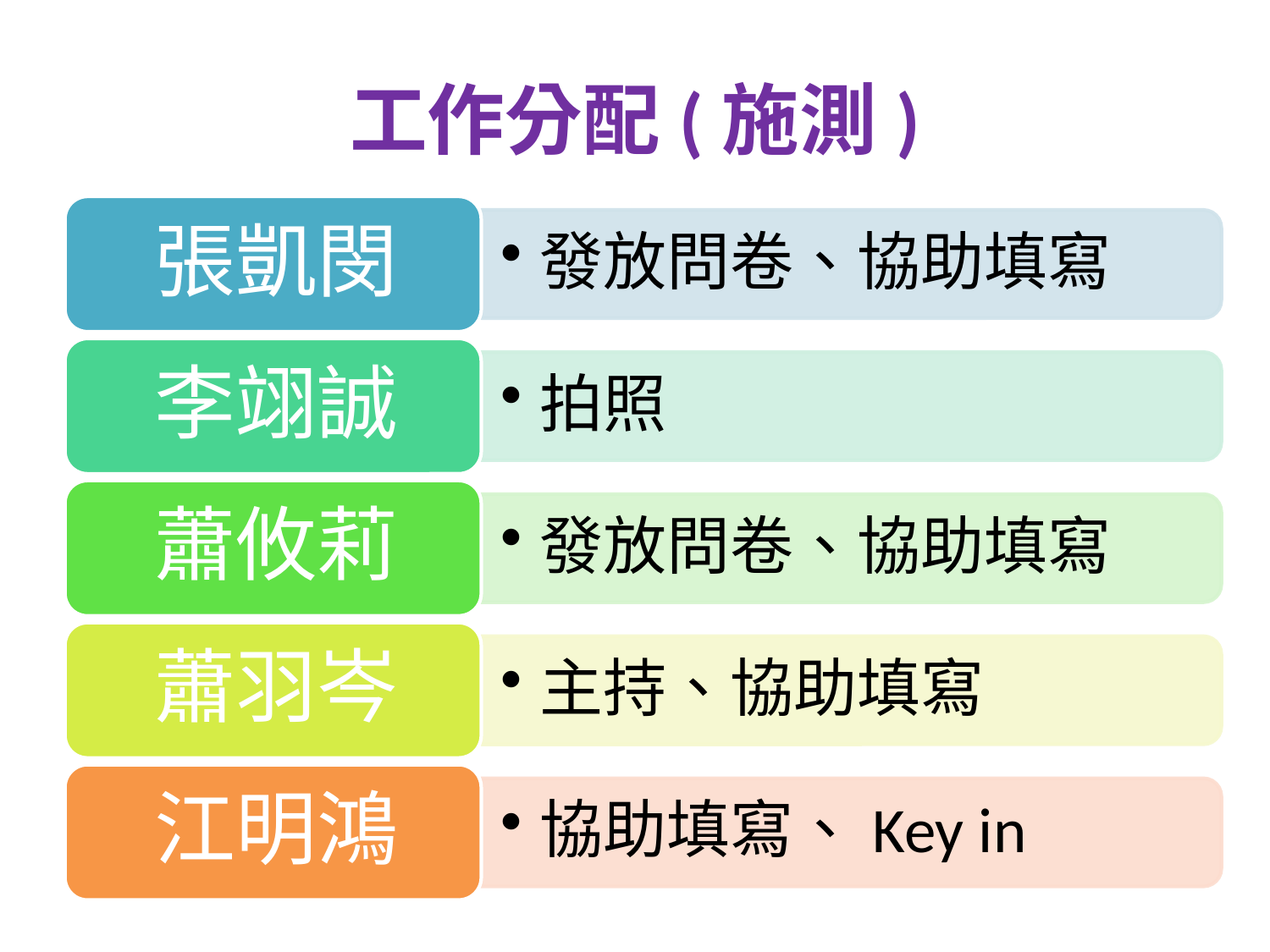

# 工作分配(施測)
發放問卷、協助填寫
張凱閔
拍照
李翊誠
發放問卷、協助填寫
蕭攸莉
主持、協助填寫
蕭羽岑
協助填寫、Key in
江明鴻